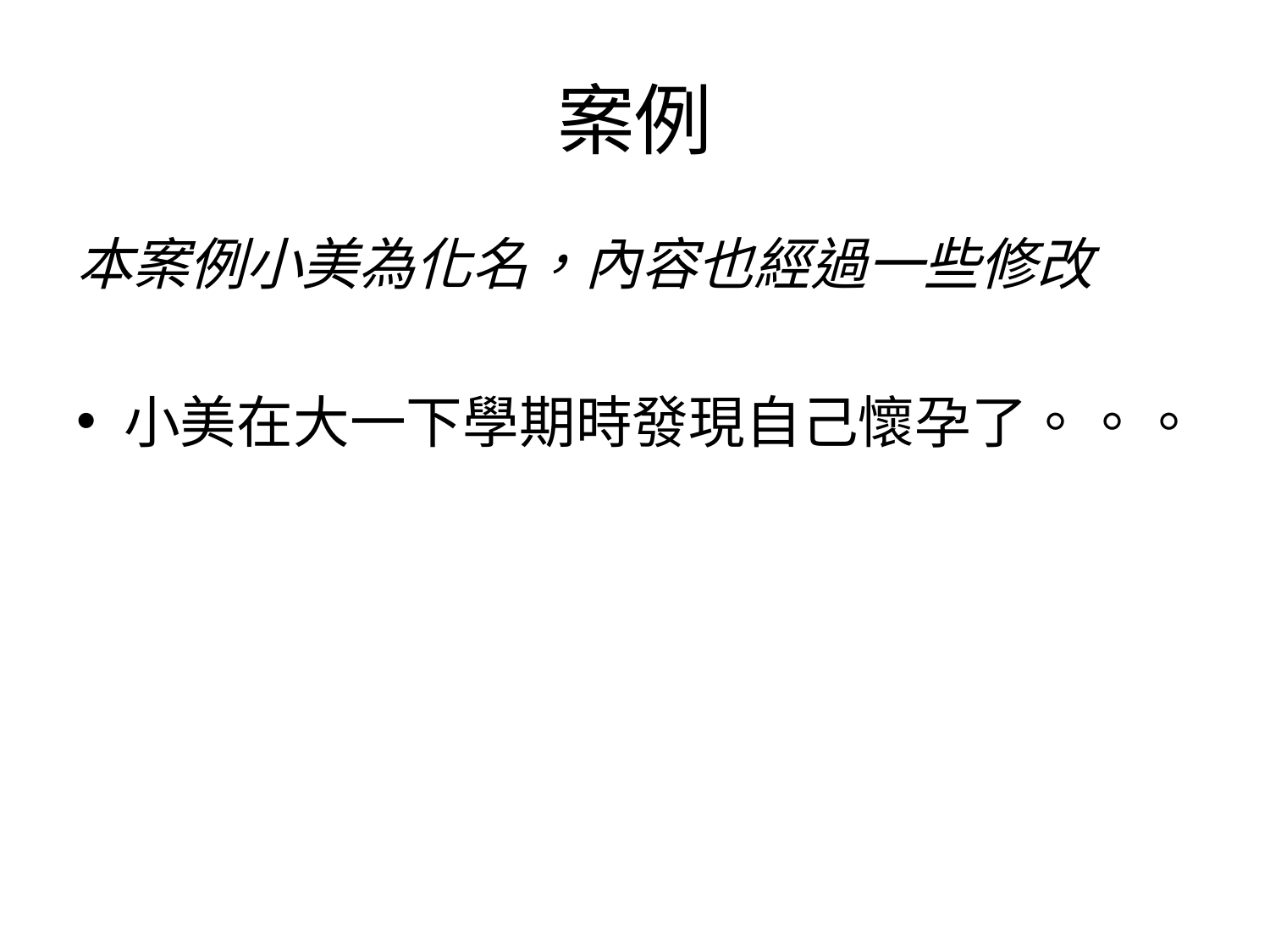

# 案例
本案例小美為化名，內容也經過一些修改

小美在大一下學期時發現自己懷孕了。。。